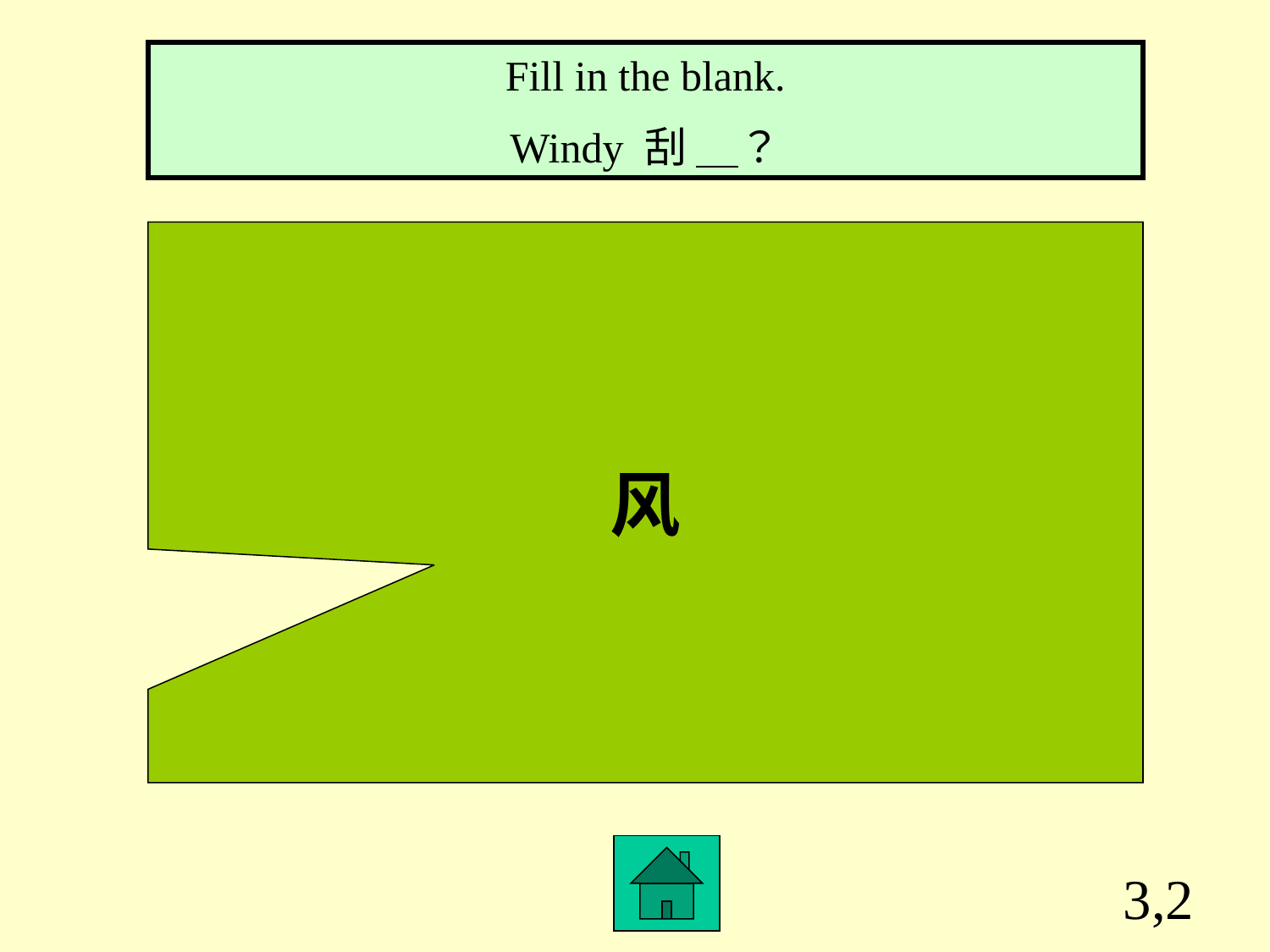

Fill in the blank.
Windy 刮 ＿？
风

3,2